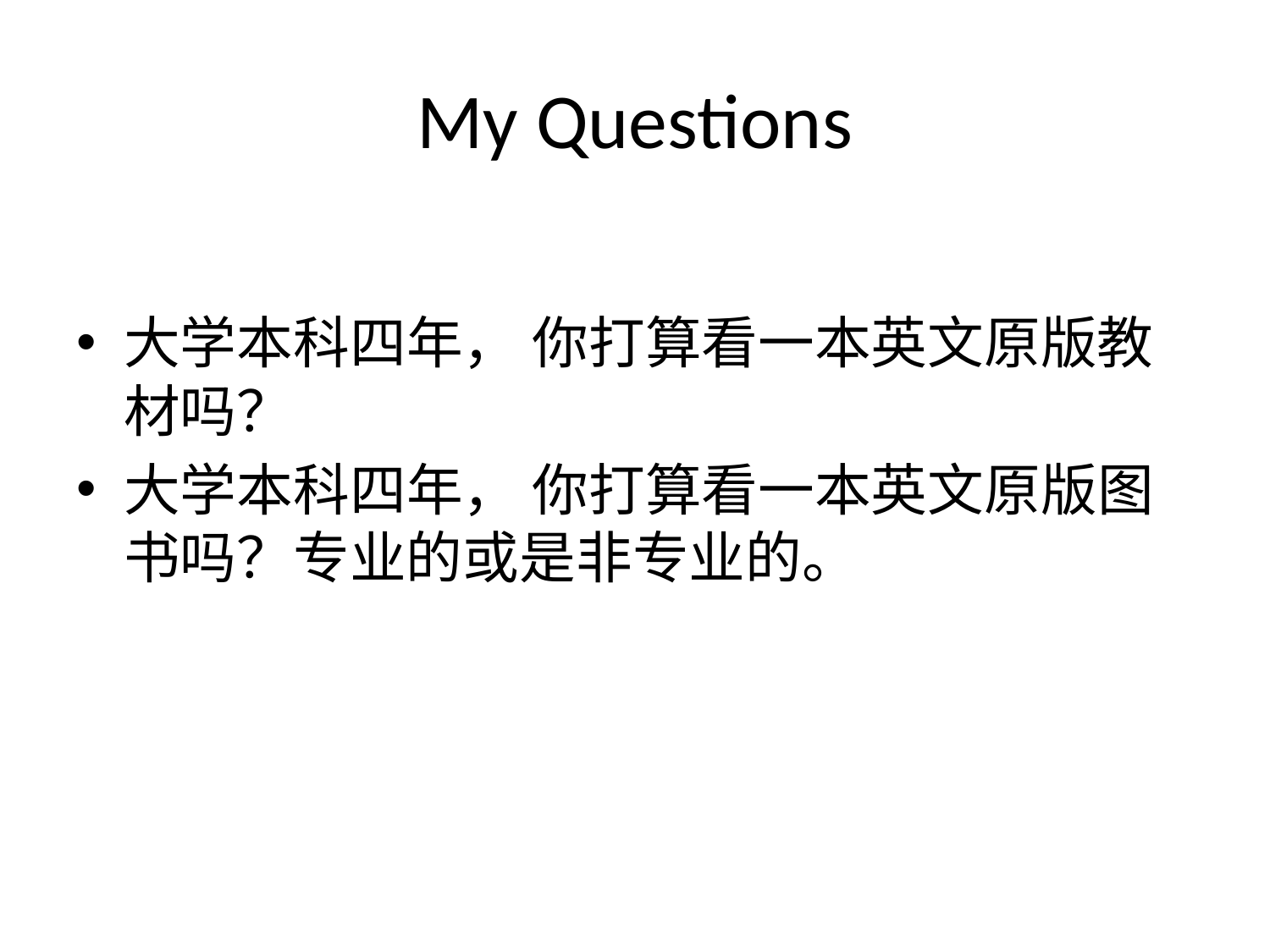

# My Questions

大学本科四年， 你打算看一本英文原版教材吗？
大学本科四年， 你打算看一本英文原版图书吗？专业的或是非专业的。